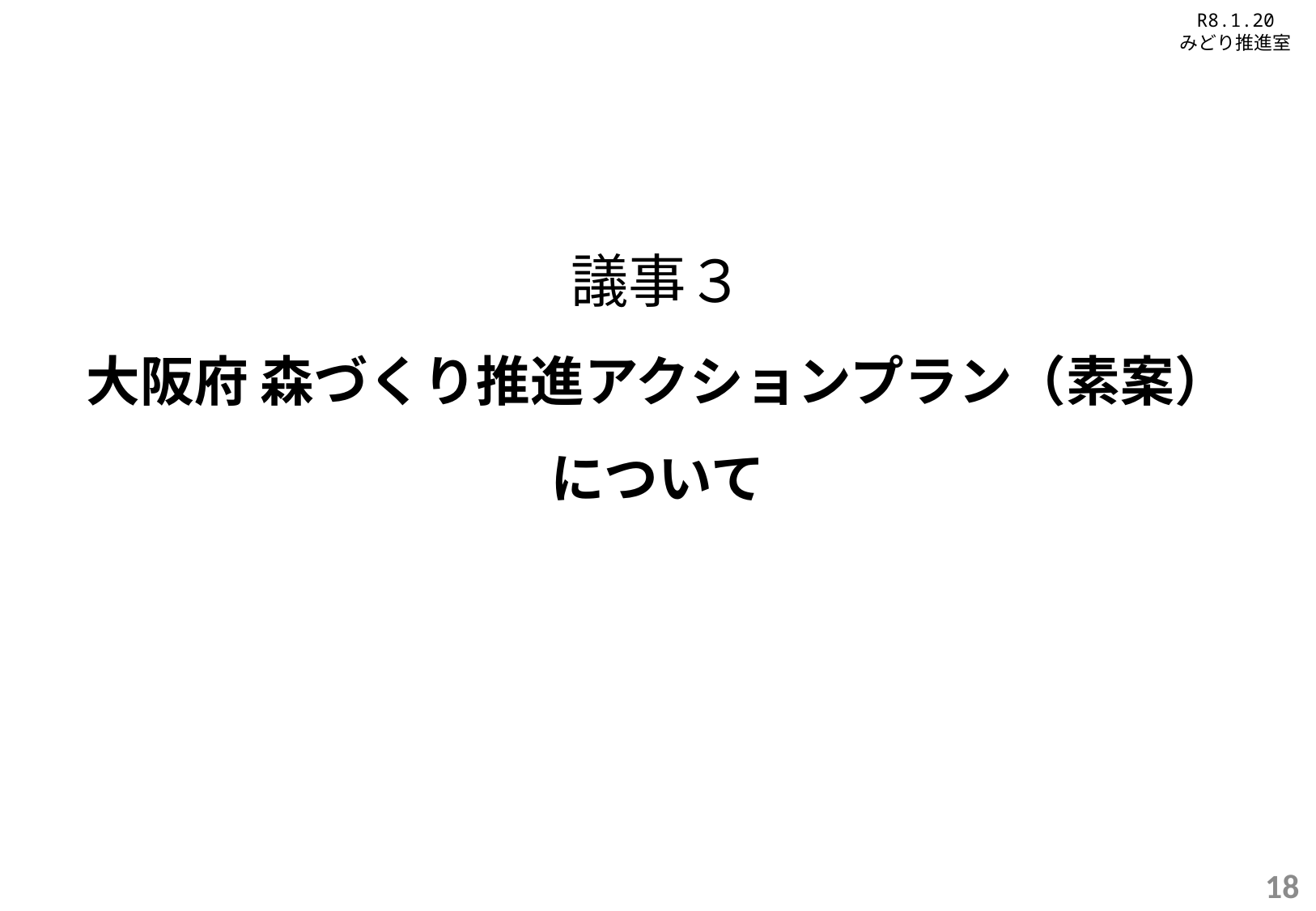

R8.1.20
みどり推進室
# 議事３ 大阪府 森づくり推進アクションプラン（素案）について
18